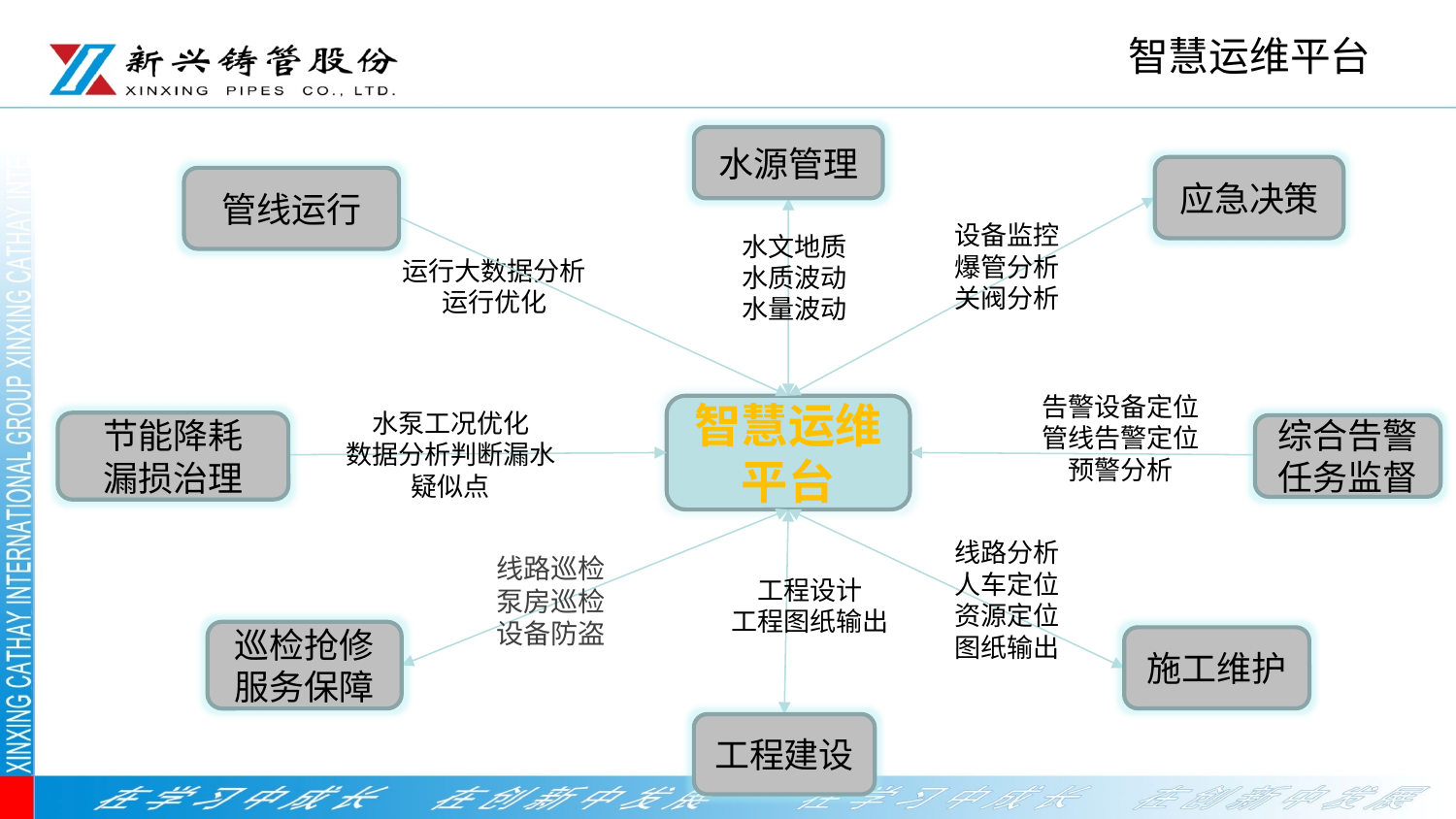

智慧运维平台
水源管理
应急决策
设备监控
爆管分析
关阀分析
管线运行
水文地质
水质波动
水量波动
运行大数据分析
运行优化
巡检抢修
服务保障
告警设备定位
管线告警定位预警分析
综合告警
任务监督
智慧运维平台
水泵工况优化
数据分析判断漏水疑似点
节能降耗
漏损治理
线路分析
人车定位
资源定位
图纸输出
施工维护
线路巡检
泵房巡检
设备防盗
工程设计
工程图纸输出
工程建设